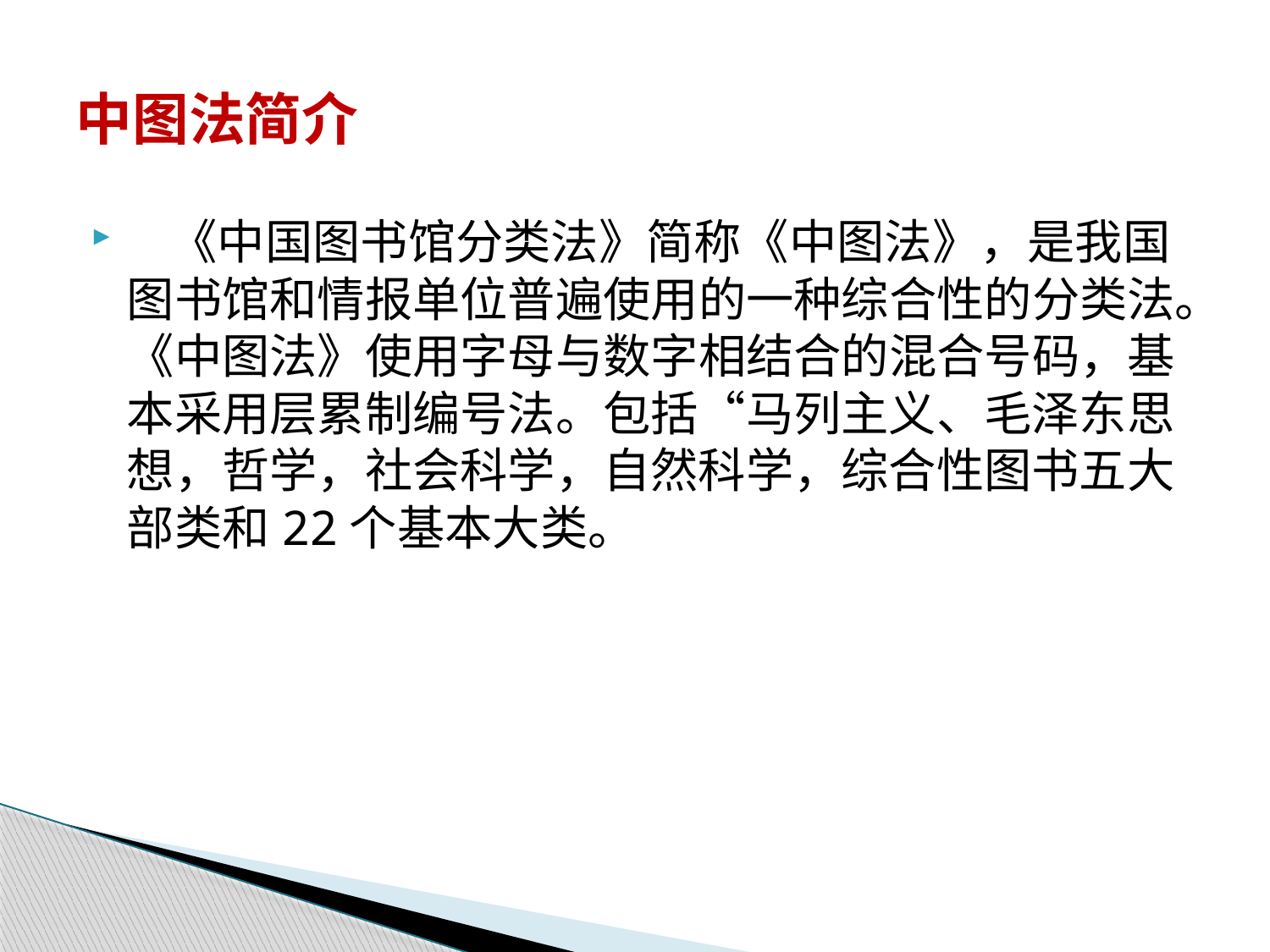

# 中图法简介
   《中国图书馆分类法》简称《中图法》，是我国图书馆和情报单位普遍使用的一种综合性的分类法。《中图法》使用字母与数字相结合的混合号码，基本采用层累制编号法。包括“马列主义、毛泽东思想，哲学，社会科学，自然科学，综合性图书五大部类和22个基本大类。